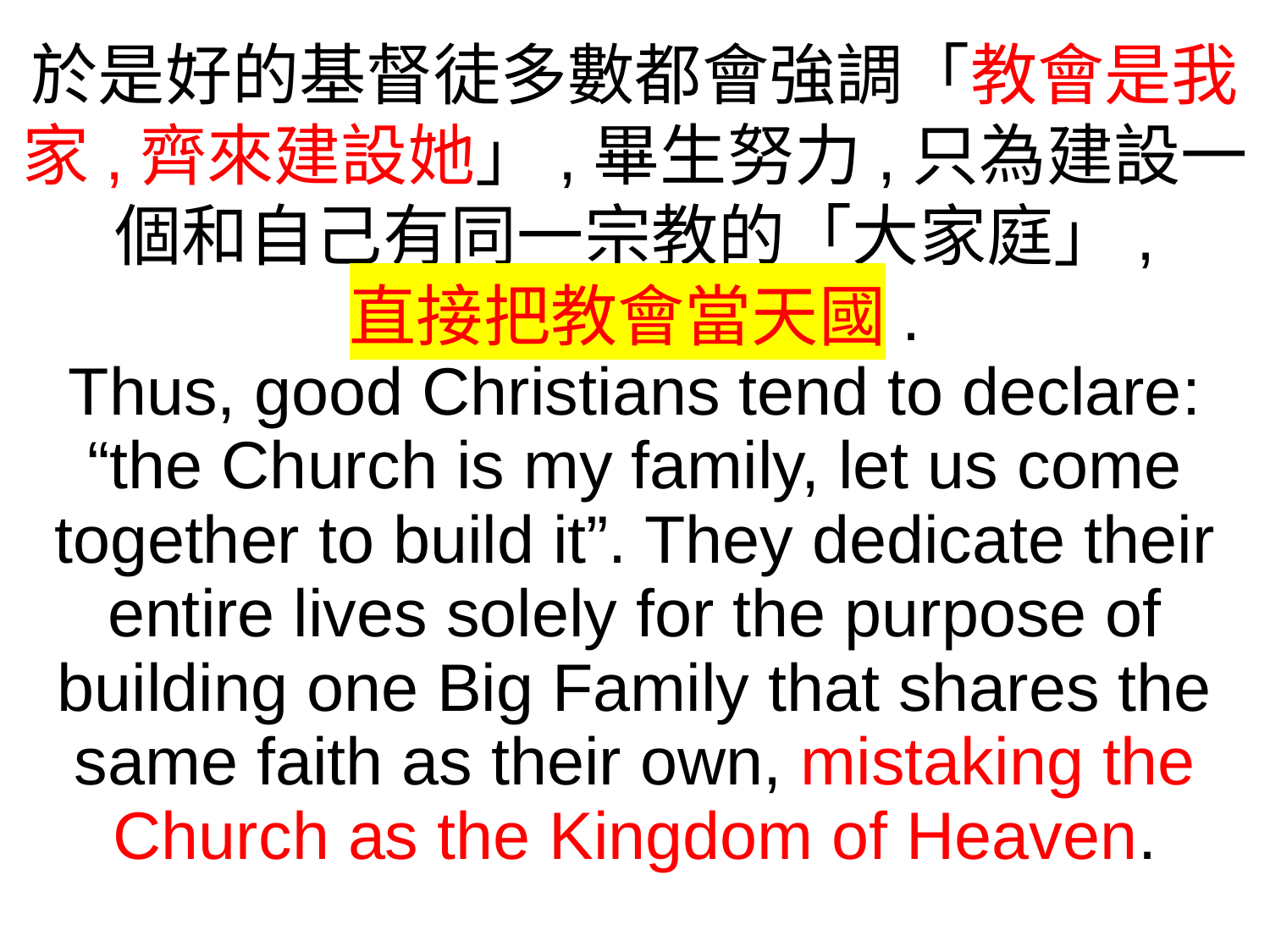

於是好的基督徒多數都會強調「教會是我家,齊來建設她」,畢生努力,只為建設一個和自己有同一宗教的「大家庭」,
直接把教會當天國.
Thus, good Christians tend to declare: “the Church is my family, let us come together to build it”. They dedicate their entire lives solely for the purpose of building one Big Family that shares the same faith as their own, mistaking the Church as the Kingdom of Heaven.